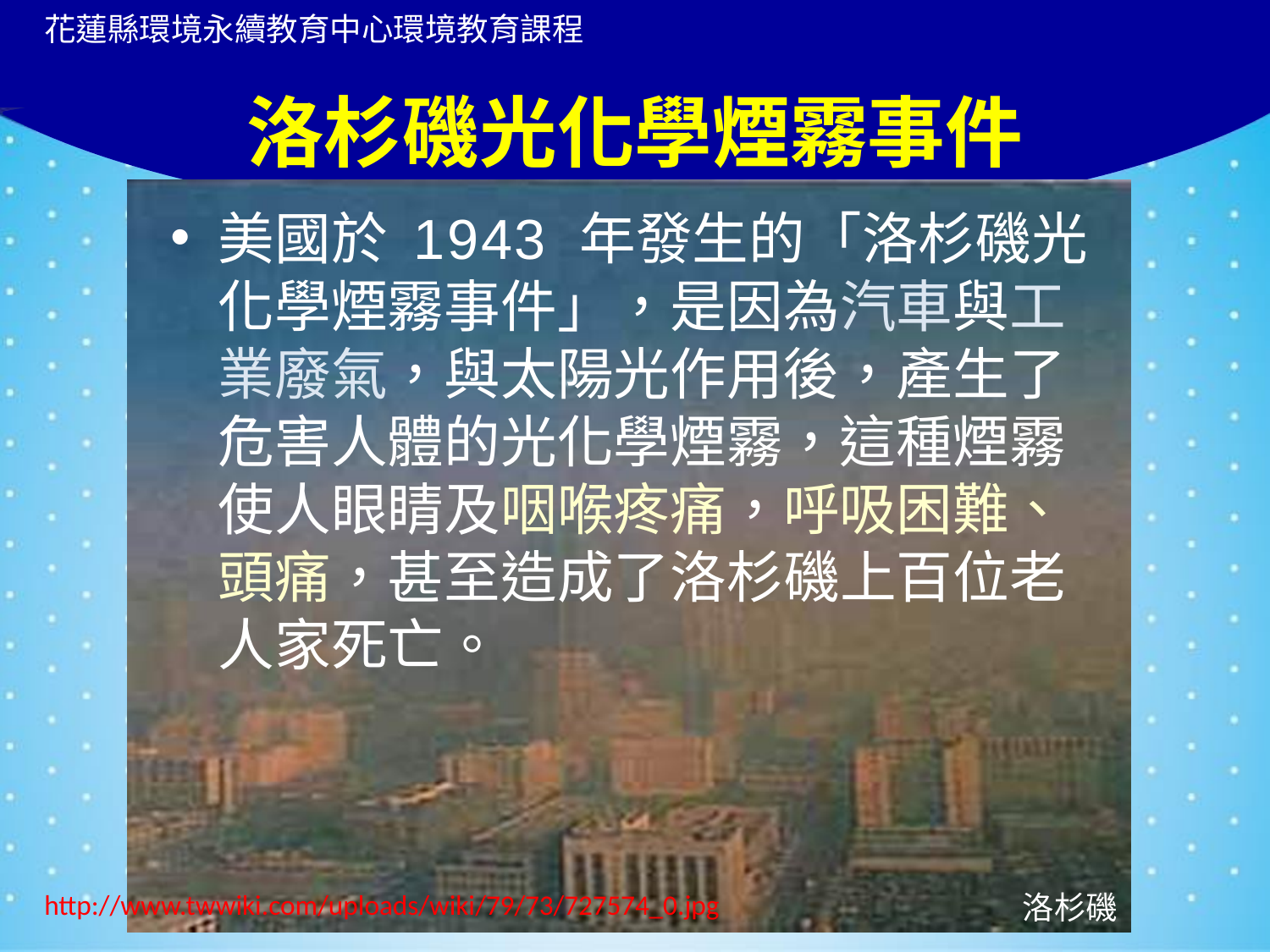

# 洛杉磯光化學煙霧事件

美國於 1943 年發生的「洛杉磯光化學煙霧事件」，是因為汽車與工業廢氣，與太陽光作用後，產生了危害人體的光化學煙霧，這種煙霧使人眼睛及咽喉疼痛，呼吸困難、頭痛，甚至造成了洛杉磯上百位老人家死亡。
http://www.twwiki.com/uploads/wiki/79/73/727574_0.jpg
洛杉磯